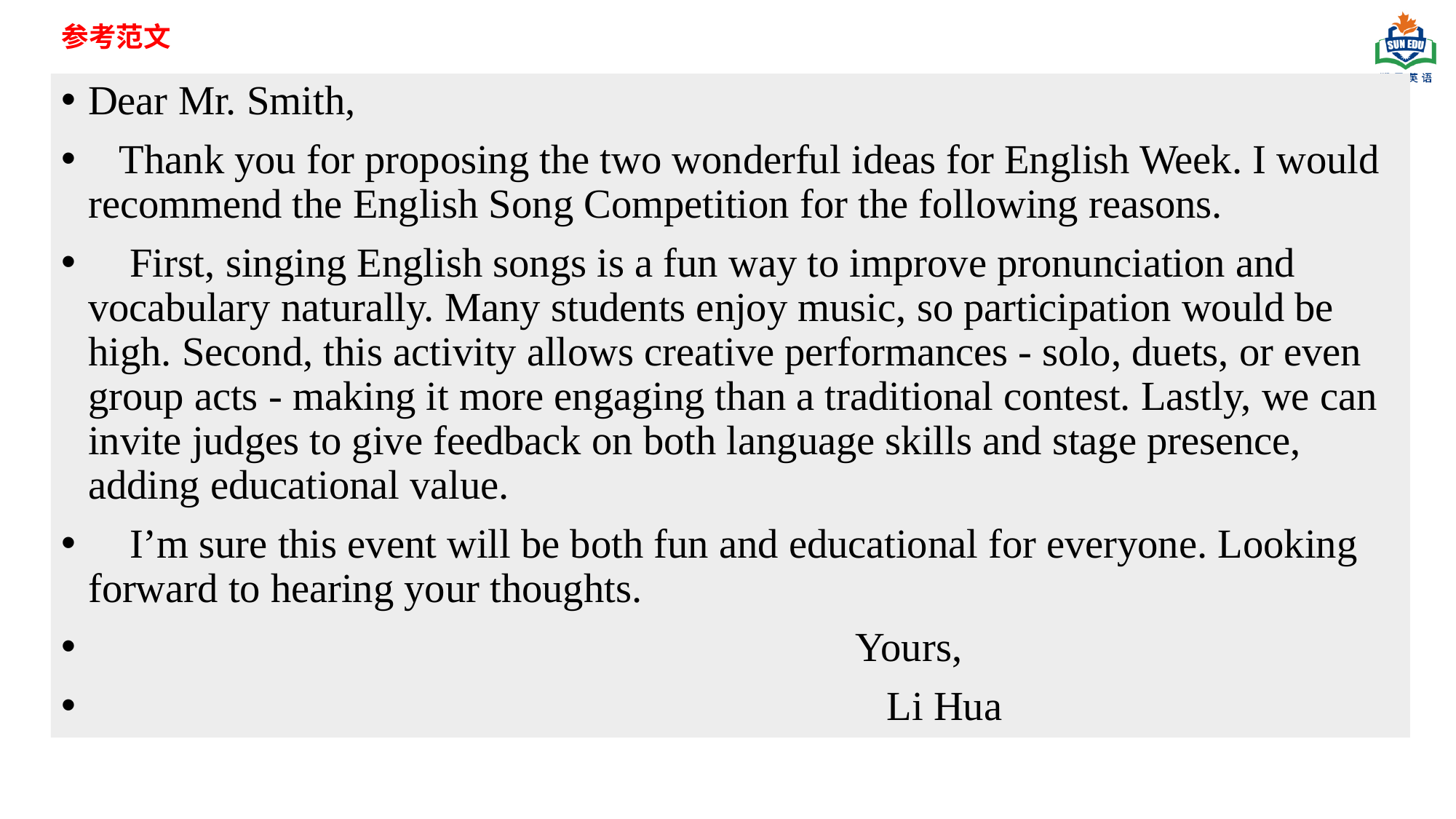

参考范文
Dear Mr. Smith,
   Thank you for proposing the two wonderful ideas for English Week. I would recommend the English Song Competition for the following reasons.
    First, singing English songs is a fun way to improve pronunciation and vocabulary naturally. Many students enjoy music, so participation would be high. Second, this activity allows creative performances - solo, duets, or even group acts - making it more engaging than a traditional contest. Lastly, we can invite judges to give feedback on both language skills and stage presence, adding educational value.
    I’m sure this event will be both fun and educational for everyone. Looking forward to hearing your thoughts.
                                                                          Yours,
                                                                             Li Hua